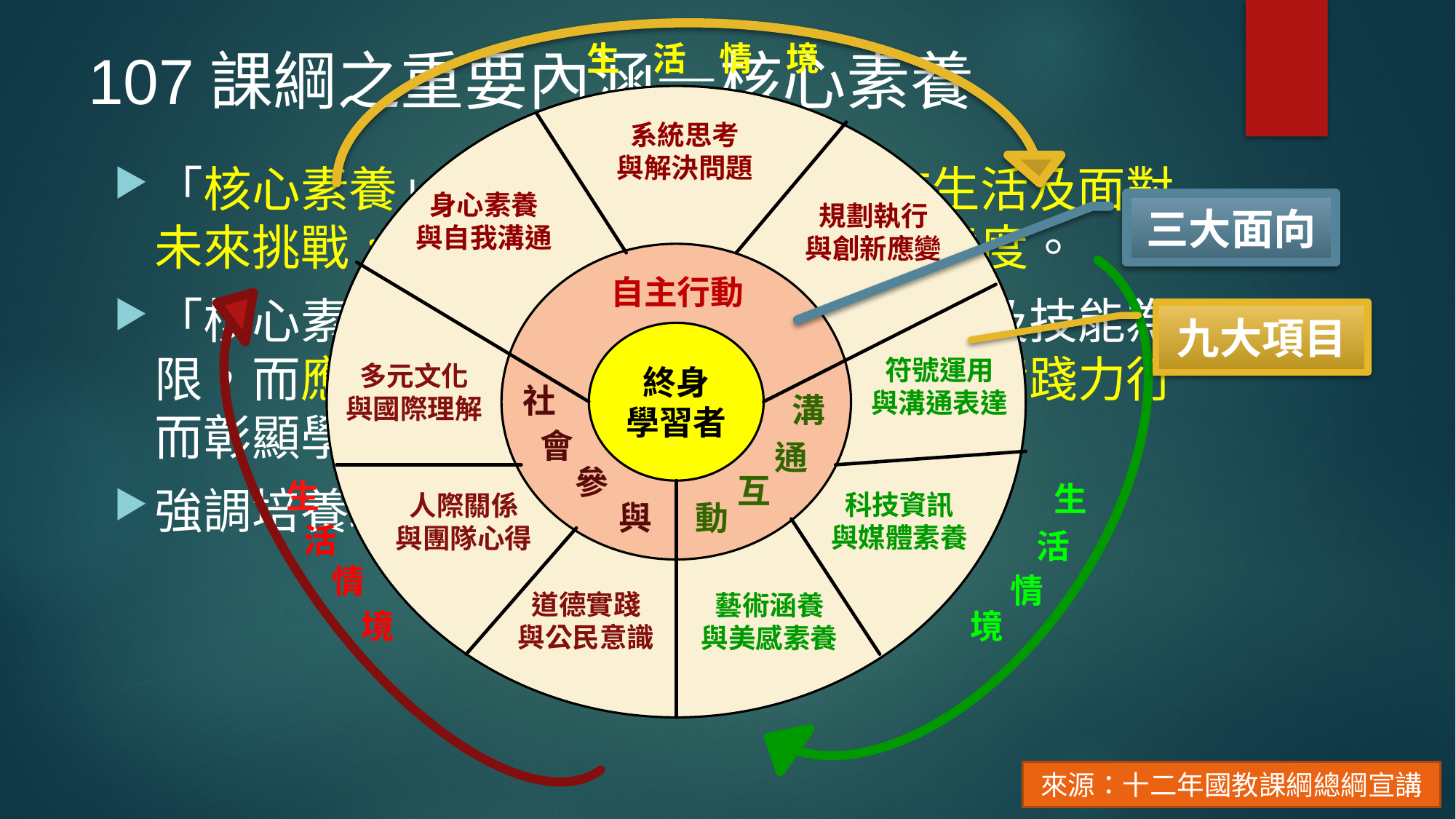

終身
學習者
自主行動
社
溝
會
通
參
互
動
與
系統思考
與解決問題
身心素養
與自我溝通
規劃執行
與創新應變
符號運用
與溝通表達
科技資訊
與媒體素養
藝術涵養
與美感素養
多元文化
與國際理解
人際關係
與團隊心得
道德實踐
與公民意識

生　活　情　境
生
活
情
境
生
活
情
境
# 107課綱之重要內涵—核心素養
「核心素養」是指一個人為適應現在生活及面對未來挑戰，所應具備的知識、能力與態度。
「核心素養」強調學習不宜以學科知識及技能為限，而應關注學習與生活的結合，透過實踐力行而彰顯學習者的全人發展。
強調培養以人為本的「終身學習者」
三大面向
九大項目
來源：十二年國教課綱總綱宣講